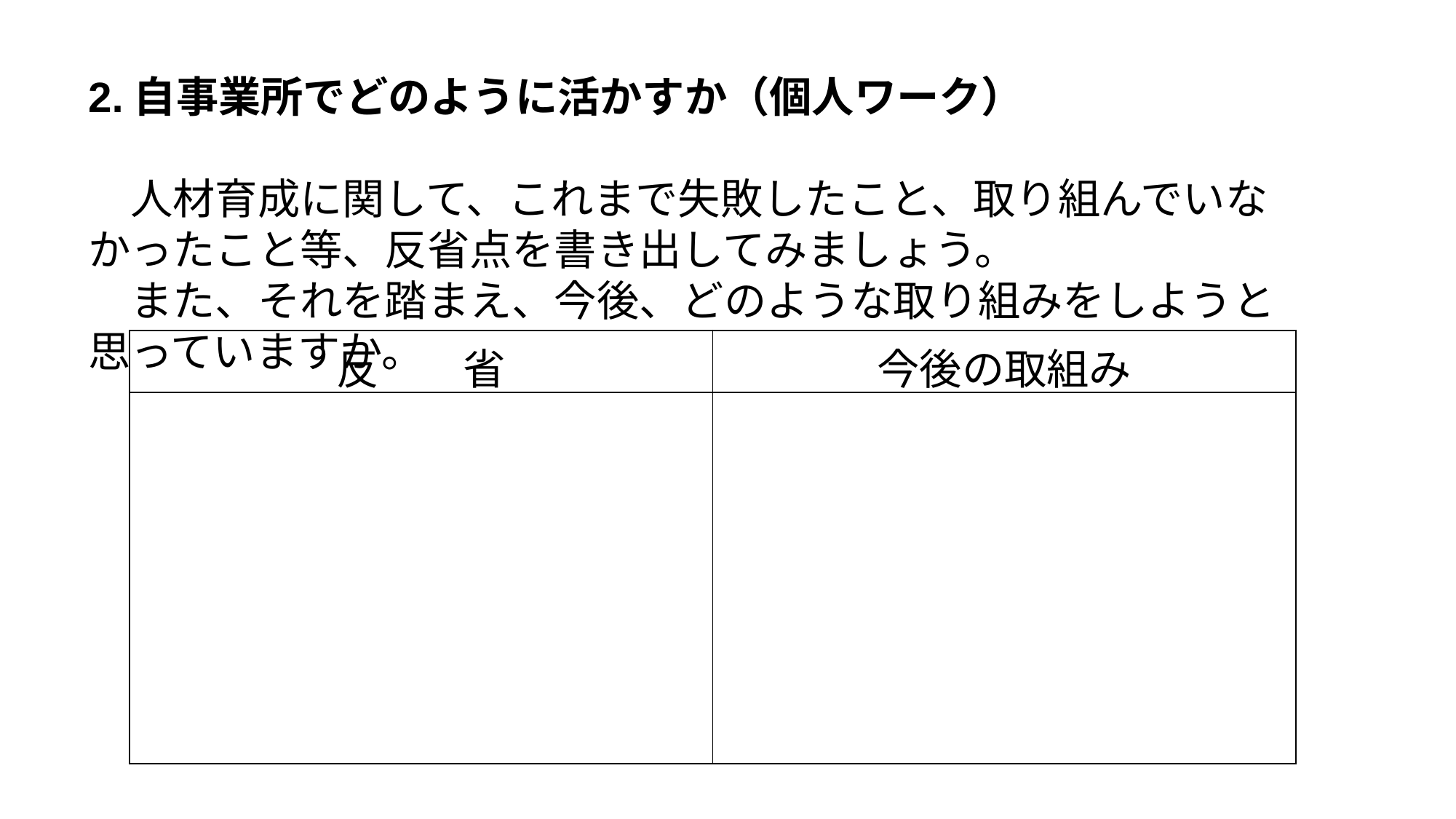

2.自事業所でどのように活かすか（個人ワーク）

　人材育成に関して、これまで失敗したこと、取り組んでいなかったこと等、反省点を書き出してみましょう。
　また、それを踏まえ、今後、どのような取り組みをしようと思っていますか。
| 反　　省 | 今後の取組み |
| --- | --- |
|  |  |